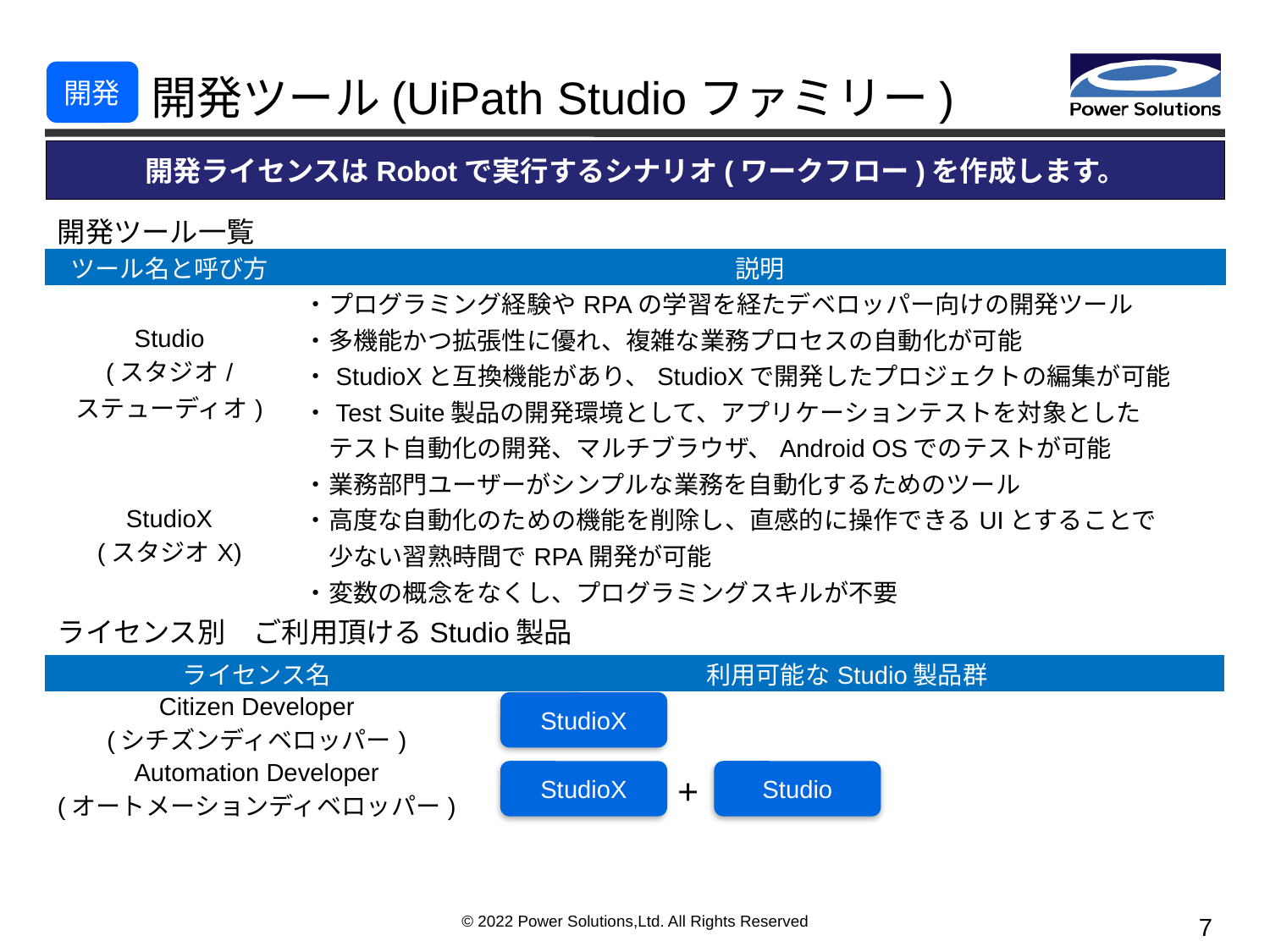

開発ツール(UiPath Studioファミリー)
開発
開発ライセンスはRobotで実行するシナリオ(ワークフロー)を作成します。
開発ツール一覧
| ツール名と呼び方 | 説明 |
| --- | --- |
| Studio (スタジオ/ ステューディオ) | ・プログラミング経験やRPAの学習を経たデベロッパー向けの開発ツール ・多機能かつ拡張性に優れ、複雑な業務プロセスの自動化が可能 ・StudioXと互換機能があり、StudioXで開発したプロジェクトの編集が可能 ・Test Suite製品の開発環境として、アプリケーションテストを対象とした 　テスト自動化の開発、マルチブラウザ、Android OSでのテストが可能 |
| StudioX (スタジオX) | ・業務部門ユーザーがシンプルな業務を自動化するためのツール ・高度な自動化のための機能を削除し、直感的に操作できるUIとすることで 　少ない習熟時間でRPA開発が可能 ・変数の概念をなくし、プログラミングスキルが不要 |
ライセンス別　ご利用頂けるStudio製品
| ライセンス名 | 利用可能なStudio製品群 |
| --- | --- |
| Citizen Developer (シチズンディベロッパー) |  |
| Automation Developer (オートメーションディベロッパー) | ＋ |
StudioX
StudioX
Studio
© 2022 Power Solutions,Ltd. All Rights Reserved
7